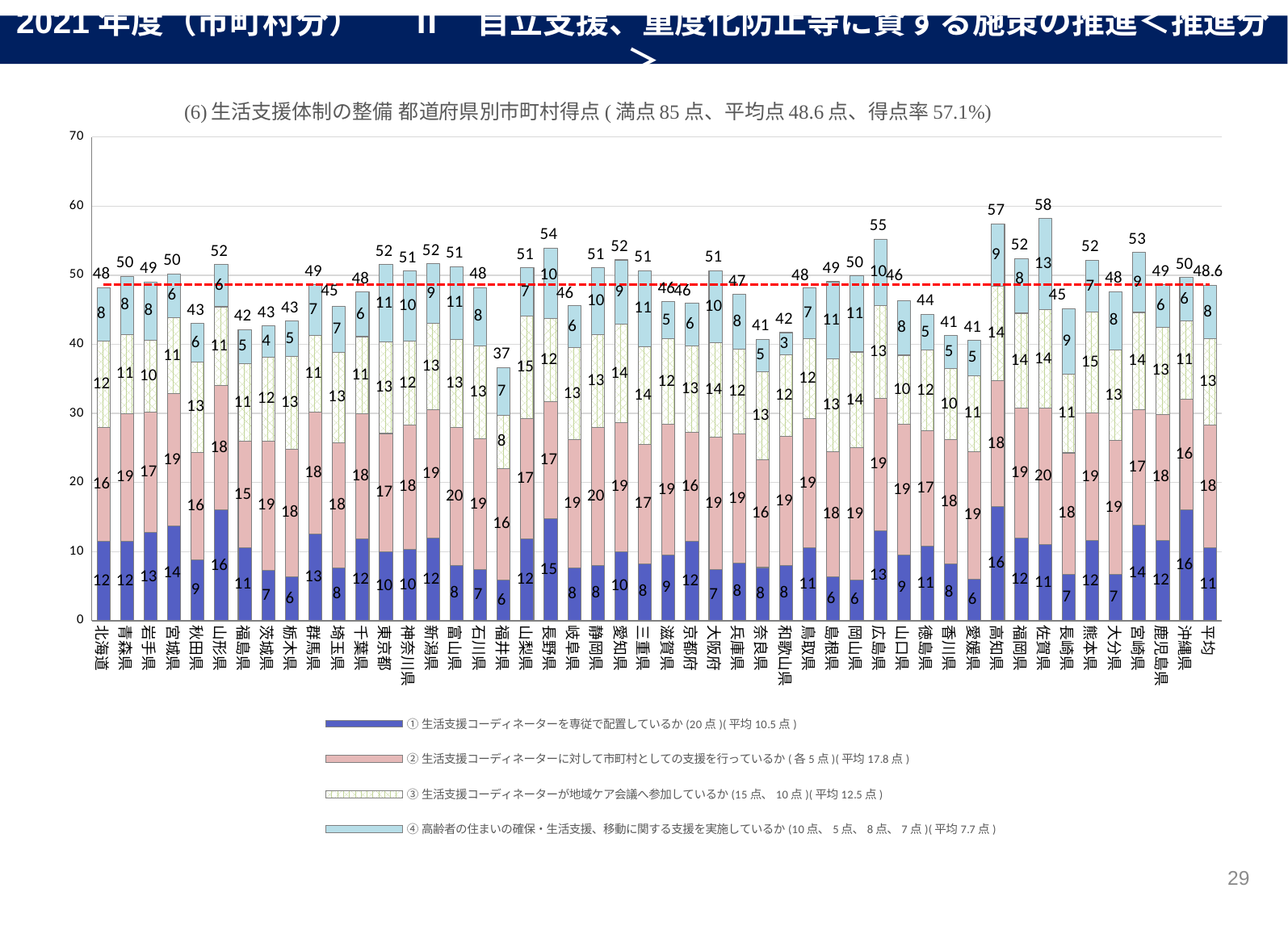

2021年度（市町村分） 　 Ⅱ　自立支援、重度化防止等に資する施策の推進＜推進分＞

### Chart

| Category | ①生活支援コーディネーターを専従で配置しているか(20点)(平均10.5点) | ②生活支援コーディネーターに対して市町村としての支援を行っているか(各5点)(平均17.8点) | ③生活支援コーディネーターが地域ケア会議へ参加しているか(15点、10点)(平均12.5点) | ④高齢者の住まいの確保・生活支援、移動に関する支援を実施しているか(10点、5点、8点、7点)(平均7.7点) | 合計 | 平均 |
|---|---|---|---|---|---|---|
| 北海道 | 11.508379888268156 | 16.452513966480446 | 12.486033519553073 | 7.787709497206704 | 48.23463687150838 | 48.6 |
| 青森県 | 11.5 | 18.5 | 11.375 | 8.45 | 49.825 | 48.6 |
| 岩手県 | 12.727272727272727 | 17.424242424242426 | 10.454545454545455 | 8.393939393939394 | 49.0 | 48.6 |
| 宮城県 | 13.714285714285714 | 19.142857142857142 | 11.0 | 6.3428571428571425 | 50.2 | 48.6 |
| 秋田県 | 8.8 | 15.6 | 13.0 | 5.6 | 43.0 | 48.6 |
| 山形県 | 16.0 | 18.0 | 11.428571428571429 | 6.114285714285714 | 51.542857142857144 | 48.6 |
| 福島県 | 10.508474576271187 | 15.423728813559322 | 11.271186440677965 | 4.9491525423728815 | 42.152542372881356 | 48.6 |
| 茨城県 | 7.2727272727272725 | 18.75 | 12.159090909090908 | 4.454545454545454 | 42.63636363636363 | 48.6 |
| 栃木県 | 6.4 | 18.4 | 13.4 | 5.16 | 43.36 | 48.6 |
| 群馬県 | 12.571428571428571 | 17.571428571428573 | 11.142857142857142 | 7.314285714285714 | 48.6 | 48.6 |
| 埼玉県 | 7.619047619047619 | 18.174603174603174 | 13.015873015873016 | 6.666666666666667 | 45.476190476190474 | 48.6 |
| 千葉県 | 11.851851851851851 | 18.14814814814815 | 11.11111111111111 | 6.444444444444445 | 47.55555555555556 | 48.6 |
| 東京都 | 10.0 | 17.096774193548388 | 13.306451612903226 | 11.112903225806452 | 51.516129032258064 | 48.6 |
| 神奈川県 | 10.303030303030303 | 18.03030303030303 | 12.121212121212121 | 10.121212121212121 | 50.57575757575758 | 48.6 |
| 新潟県 | 12.0 | 18.5 | 12.5 | 8.633333333333333 | 51.63333333333333 | 48.6 |
| 富山県 | 8.0 | 20.0 | 12.666666666666666 | 10.6 | 51.266666666666666 | 48.6 |
| 石川県 | 7.368421052631579 | 18.94736842105263 | 13.421052631578947 | 8.473684210526315 | 48.21052631578947 | 48.6 |
| 福井県 | 5.882352941176471 | 16.176470588235293 | 7.647058823529412 | 6.9411764705882355 | 36.64705882352941 | 48.6 |
| 山梨県 | 11.851851851851851 | 17.40740740740741 | 14.814814814814815 | 7.0 | 51.074074074074076 | 48.6 |
| 長野県 | 14.805194805194805 | 16.948051948051948 | 11.948051948051948 | 10.207792207792208 | 53.90909090909091 | 48.6 |
| 岐阜県 | 7.619047619047619 | 18.571428571428573 | 13.333333333333334 | 6.095238095238095 | 45.61904761904762 | 48.6 |
| 静岡県 | 8.0 | 20.0 | 13.428571428571429 | 9.657142857142857 | 51.08571428571429 | 48.6 |
| 愛知県 | 10.0 | 18.703703703703702 | 14.166666666666666 | 9.333333333333334 | 52.2037037037037 | 48.6 |
| 三重県 | 8.275862068965518 | 17.24137931034483 | 14.137931034482758 | 10.96551724137931 | 50.62068965517241 | 48.6 |
| 滋賀県 | 9.473684210526315 | 18.94736842105263 | 12.368421052631579 | 5.368421052631579 | 46.1578947368421 | 48.6 |
| 京都府 | 11.538461538461538 | 15.76923076923077 | 12.5 | 6.115384615384615 | 45.92307692307692 | 48.6 |
| 大阪府 | 7.441860465116279 | 19.069767441860463 | 13.720930232558139 | 10.395348837209303 | 50.627906976744185 | 48.6 |
| 兵庫県 | 8.292682926829269 | 18.78048780487805 | 12.195121951219512 | 7.926829268292683 | 47.19512195121951 | 48.6 |
| 奈良県 | 7.6923076923076925 | 15.64102564102564 | 12.692307692307692 | 4.717948717948718 | 40.743589743589745 | 48.6 |
| 和歌山県 | 8.0 | 18.666666666666668 | 11.833333333333334 | 3.2 | 41.7 | 48.6 |
| 鳥取県 | 10.526315789473685 | 18.68421052631579 | 11.578947368421053 | 7.368421052631579 | 48.1578947368421 | 48.6 |
| 島根県 | 6.315789473684211 | 18.157894736842106 | 13.421052631578947 | 11.157894736842104 | 49.05263157894737 | 48.6 |
| 岡山県 | 5.925925925925926 | 19.074074074074073 | 13.88888888888889 | 11.037037037037036 | 49.925925925925924 | 48.6 |
| 広島県 | 13.043478260869565 | 19.130434782608695 | 13.478260869565217 | 9.565217391304348 | 55.21739130434783 | 48.6 |
| 山口県 | 9.473684210526315 | 18.94736842105263 | 10.0 | 7.894736842105263 | 46.31578947368421 | 48.6 |
| 徳島県 | 10.833333333333334 | 16.666666666666668 | 11.666666666666666 | 5.166666666666667 | 44.333333333333336 | 48.6 |
| 香川県 | 8.235294117647058 | 17.941176470588236 | 10.294117647058824 | 4.764705882352941 | 41.23529411764706 | 48.6 |
| 愛媛県 | 6.0 | 18.5 | 11.0 | 5.05 | 40.55 | 48.6 |
| 高知県 | 16.470588235294116 | 18.235294117647058 | 13.676470588235293 | 9.058823529411764 | 57.44117647058823 | 48.6 |
| 福岡県 | 12.0 | 18.75 | 13.75 | 7.933333333333334 | 52.43333333333333 | 48.6 |
| 佐賀県 | 11.0 | 19.75 | 14.25 | 13.2 | 58.2 | 48.6 |
| 長崎県 | 6.666666666666667 | 17.61904761904762 | 11.428571428571429 | 9.476190476190476 | 45.19047619047619 | 48.6 |
| 熊本県 | 11.555555555555555 | 18.555555555555557 | 14.555555555555555 | 7.488888888888889 | 52.15555555555556 | 48.6 |
| 大分県 | 6.666666666666667 | 19.444444444444443 | 13.055555555555555 | 8.444444444444445 | 47.611111111111114 | 48.6 |
| 宮崎県 | 13.846153846153847 | 16.73076923076923 | 14.038461538461538 | 8.653846153846153 | 53.26923076923077 | 48.6 |
| 鹿児島県 | 11.627906976744185 | 18.25581395348837 | 12.55813953488372 | 6.162790697674419 | 48.604651162790695 | 48.6 |
| 沖縄県 | 16.097560975609756 | 15.975609756097562 | 11.341463414634147 | 6.2439024390243905 | 49.65853658536585 | 48.6 |
| 平均 | 10.5 | 17.8 | 12.5 | 7.7 | 48.6 | 48.6 |
29